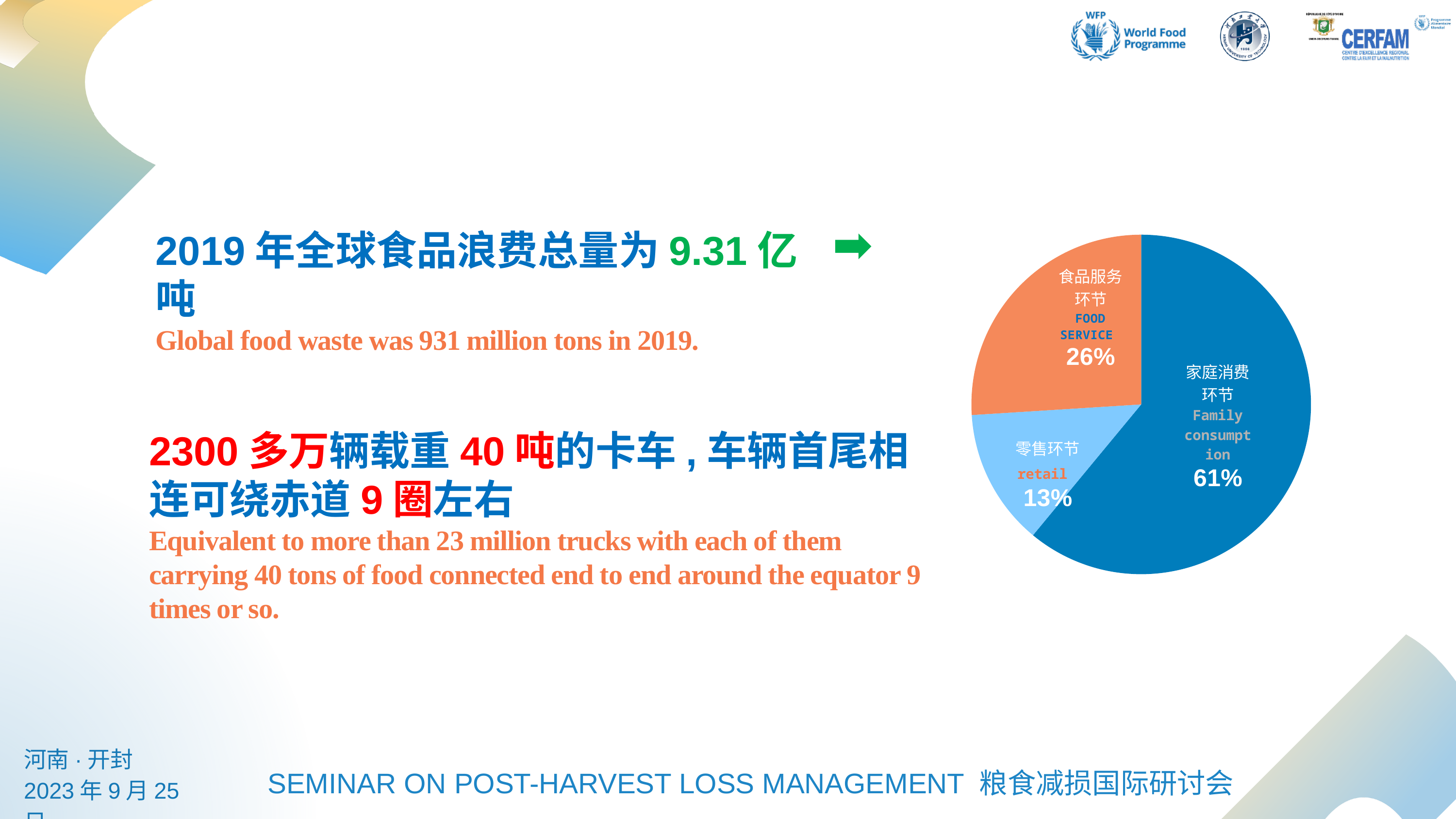

### Chart

| Category | 占比 |
|---|---|
| 家庭消费环节 | 0.610000000000001 |
| 零售环节 | 0.13 |
| 食品服务环节 | 0.26 |
2019年全球食品浪费总量为9.31亿吨
Global food waste was 931 million tons in 2019.

2300多万辆载重40吨的卡车,车辆首尾相连可绕赤道9圈左右
Equivalent to more than 23 million trucks with each of them carrying 40 tons of food connected end to end around the equator 9 times or so.

河南·开封
2023年9月25日
SEMINAR ON POST-HARVEST LOSS MANAGEMENT 粮食减损国际研讨会